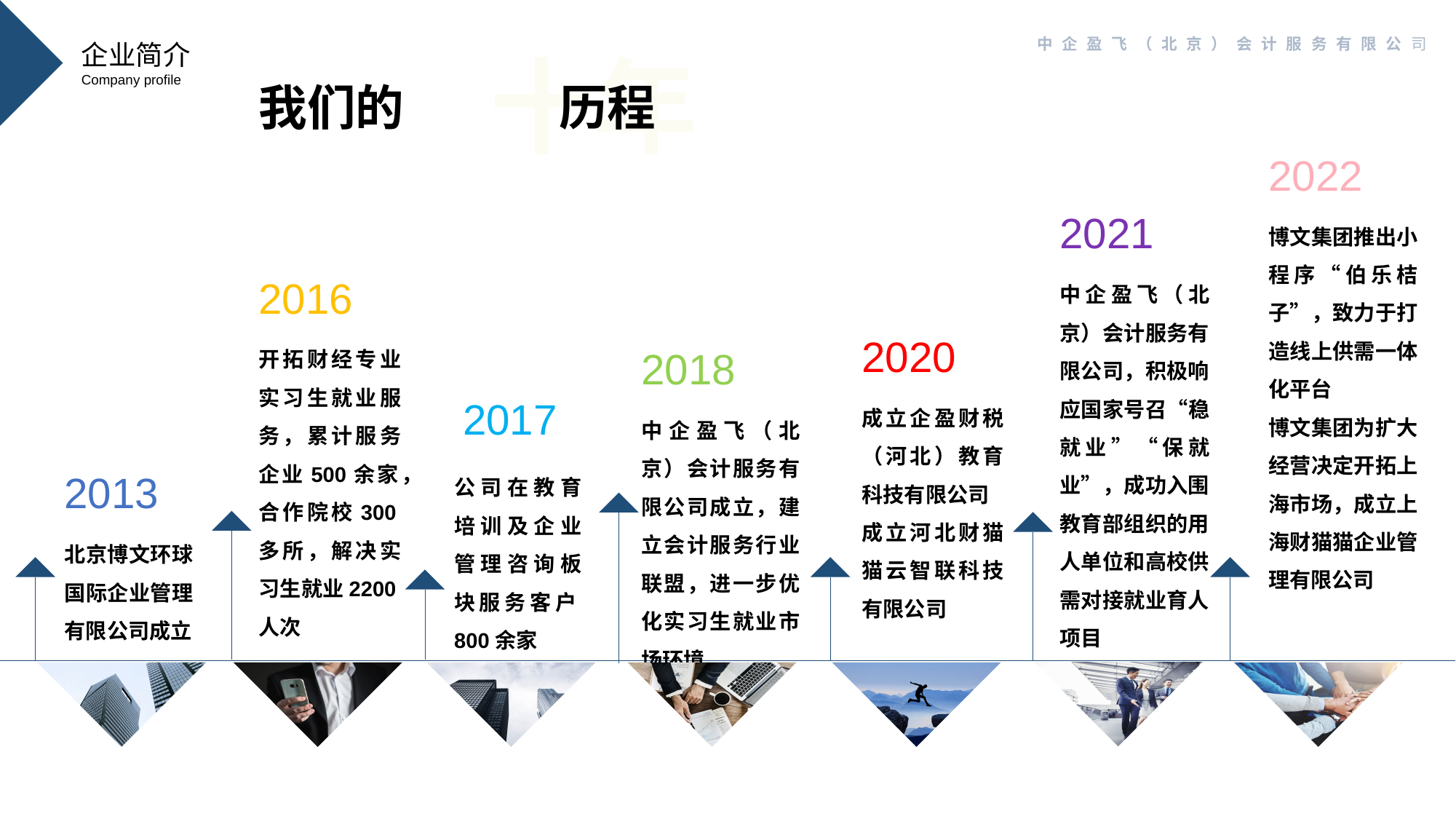

中企盈飞（北京）会计服务有限公司

企业简介
Company profile
十年
我们的              历程
2022
博文集团推出小程序“伯乐桔子”，致力于打造线上供需一体化平台
博文集团为扩大经营决定开拓上海市场，成立上海财猫猫企业管理有限公司
2021
中企盈飞（北京）会计服务有限公司，积极响应国家号召“稳就业”“保就业”，成功入围教育部组织的用人单位和高校供需对接就业育人项目
2016
开拓财经专业实习生就业服务，累计服务企业500余家，合作院校300多所，解决实习生就业2200人次
2020
2018
中企盈飞（北京）会计服务有限公司成立，建立会计服务行业联盟，进一步优化实习生就业市场环境
成立企盈财税（河北）教育科技有限公司
成立河北财猫猫云智联科技有限公司
2017
公司在教育培训及企业管理咨询板块服务客户800余家
2013
北京博文环球国际企业管理有限公司成立